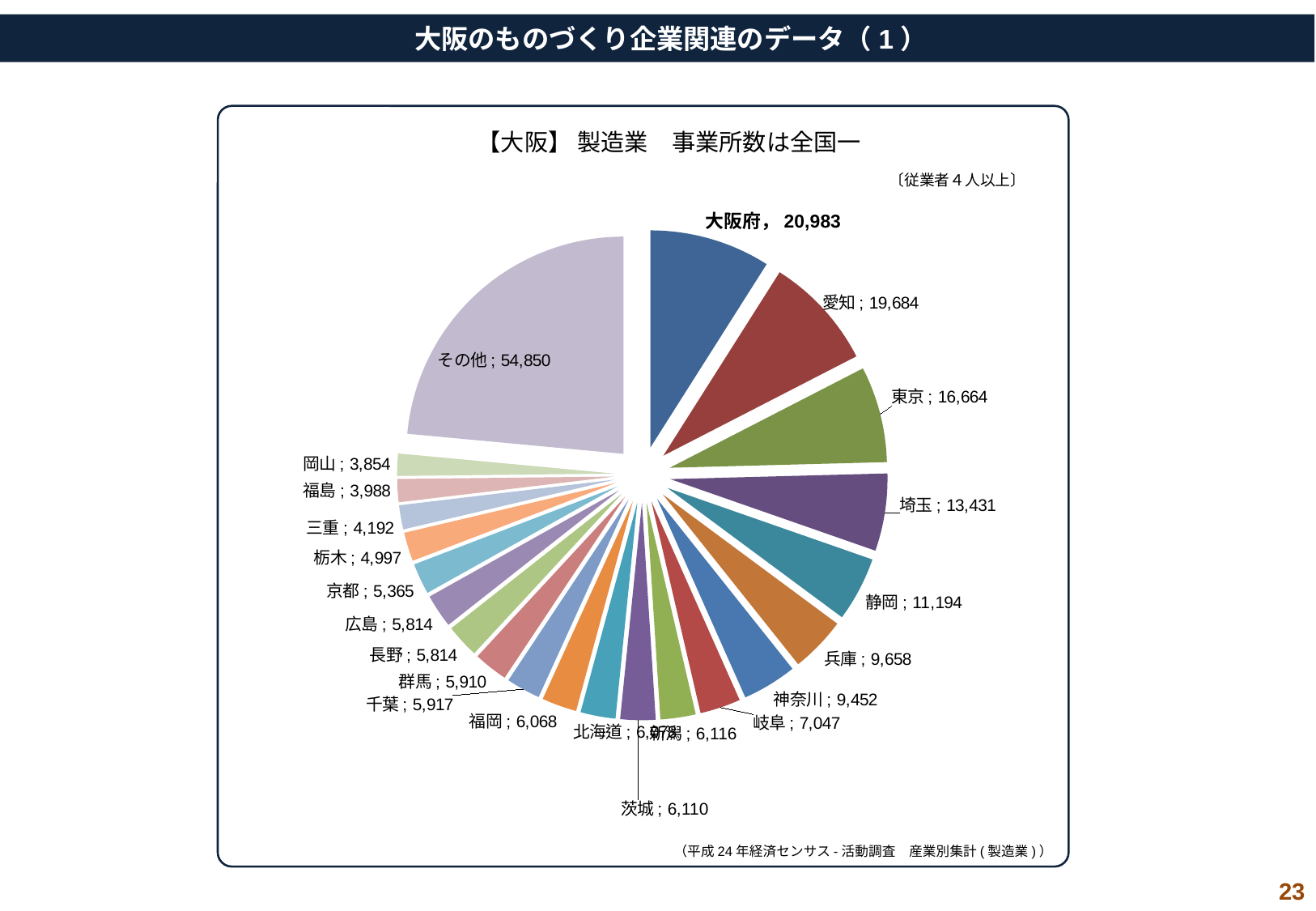

大阪のものづくり企業関連のデータ（1）

【大阪】 製造業　事業所数は全国一

### Chart

| Category |  |
|---|---|
| 大阪府 | 20983.0 |
| 愛知 | 19684.0 |
| 東京 | 16664.0 |
| 埼玉 | 13431.0 |
| 静岡 | 11194.0 |
| 兵庫 | 9658.0 |
| 神奈川 | 9452.0 |
| 岐阜 | 7047.0 |
| 新潟 | 6116.0 |
| 茨城 | 6110.0 |
| 北海道 | 6078.0 |
| 福岡 | 6068.0 |
| 千葉 | 5917.0 |
| 群馬 | 5910.0 |
| 長野 | 5814.0 |
| 広島 | 5814.0 |
| 京都 | 5365.0 |
| 栃木 | 4997.0 |
| 三重 | 4192.0 |
| 福島 | 3988.0 |
| 岡山 | 3854.0 |
| その他 | 54850.0 |
〔従業者４人以上〕
大阪府，20,983
（平成24年経済センサス-活動調査　産業別集計(製造業)）
23